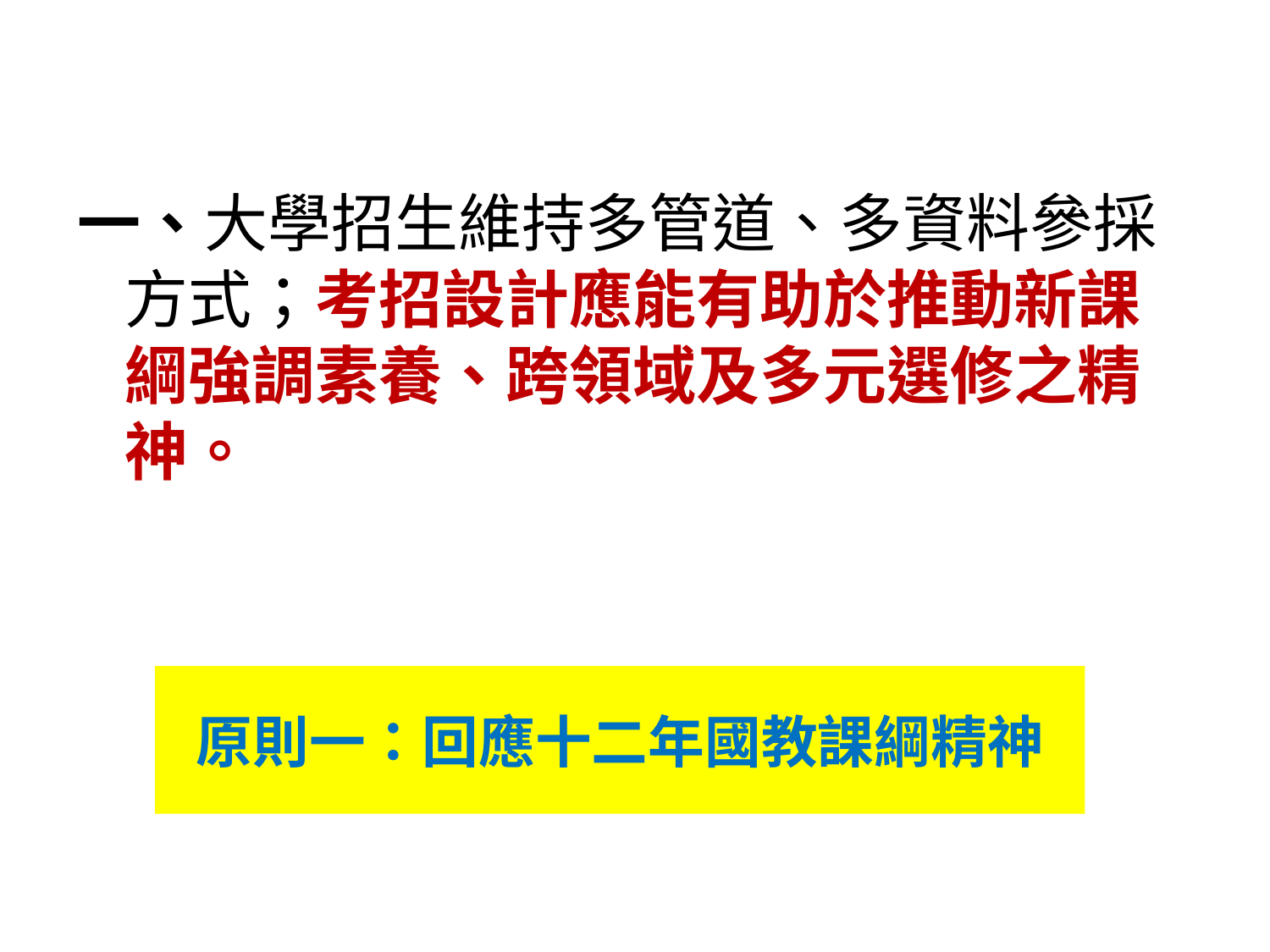

一、大學招生維持多管道、多資料參採方式；考招設計應能有助於推動新課綱強調素養、跨領域及多元選修之精神。
# 原則一：回應十二年國教課綱精神